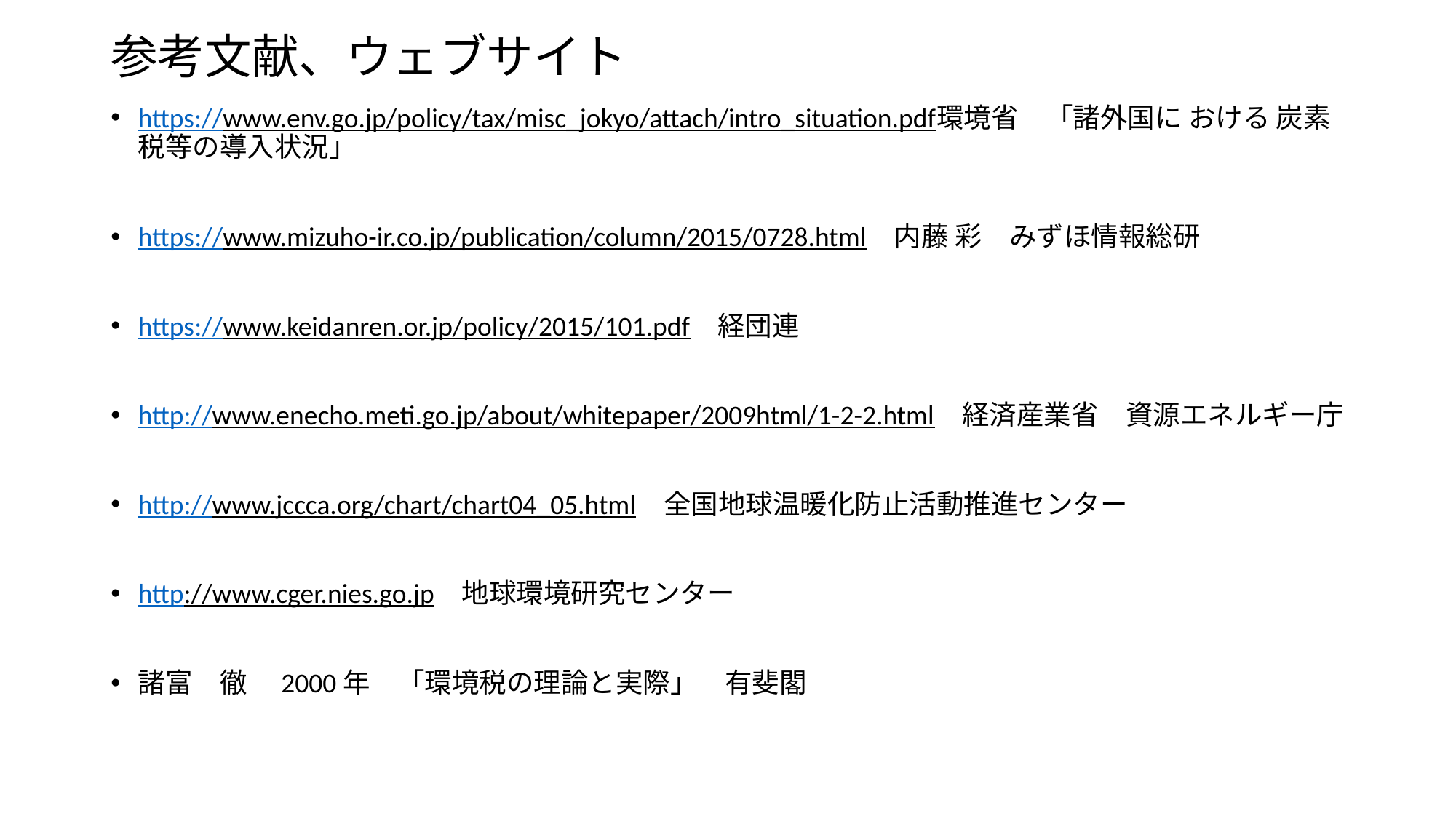

# 参考文献、ウェブサイト
https://www.env.go.jp/policy/tax/misc_jokyo/attach/intro_situation.pdf環境省　「諸外国に おける 炭素 税等の導入状況」

https://www.mizuho-ir.co.jp/publication/column/2015/0728.html　内藤 彩　みずほ情報総研

https://www.keidanren.or.jp/policy/2015/101.pdf　経団連

http://www.enecho.meti.go.jp/about/whitepaper/2009html/1-2-2.html　経済産業省　資源エネルギー庁

http://www.jccca.org/chart/chart04_05.html　全国地球温暖化防止活動推進センター

http://www.cger.nies.go.jp　地球環境研究センター

諸富　徹　2000年　「環境税の理論と実際」　有斐閣